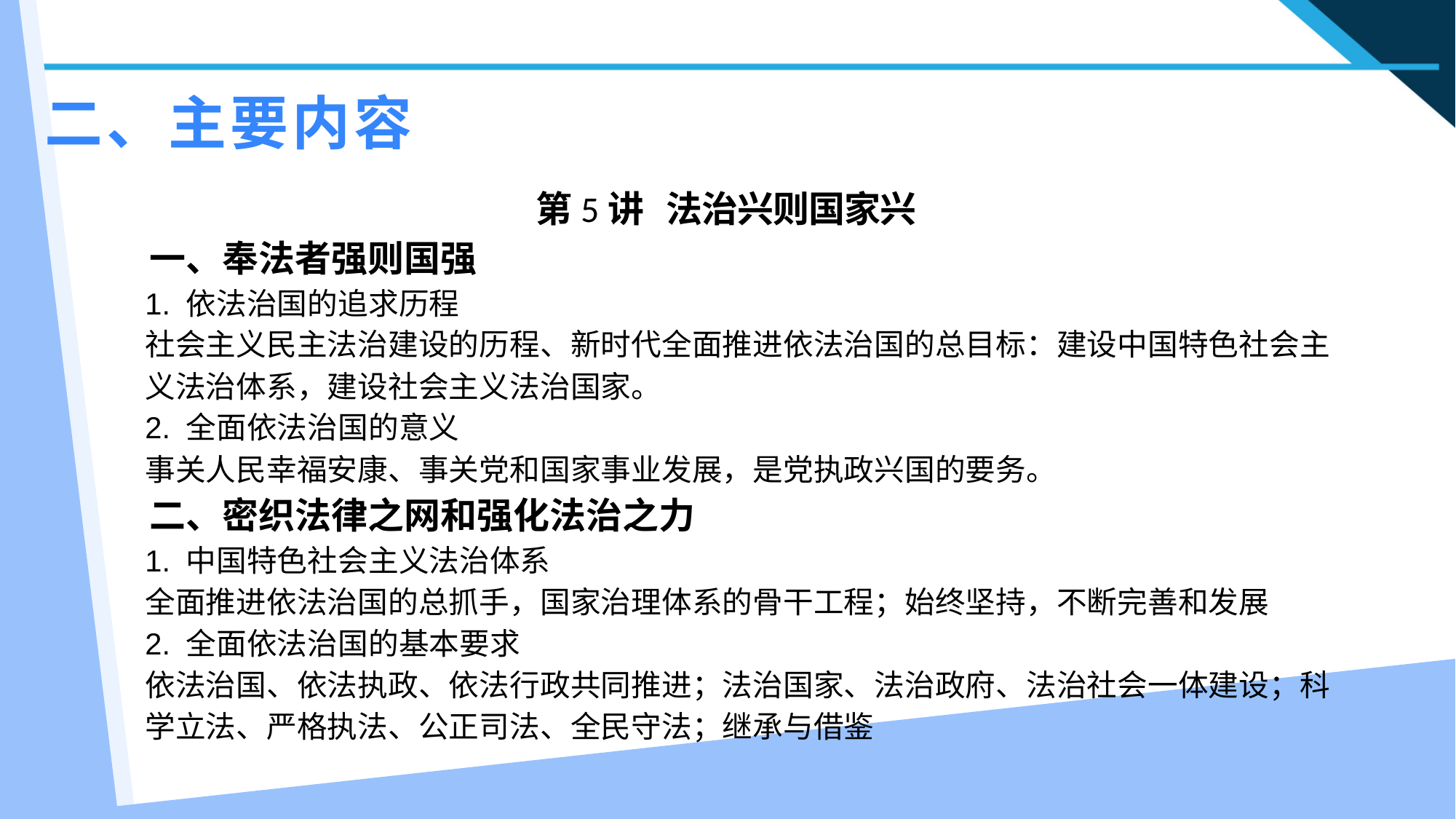

二、主要内容
第5讲   法治兴则国家兴
一、奉法者强则国强
1. 依法治国的追求历程
社会主义民主法治建设的历程、新时代全面推进依法治国的总目标：建设中国特色社会主义法治体系，建设社会主义法治国家。
2. 全面依法治国的意义
事关人民幸福安康、事关党和国家事业发展，是党执政兴国的要务。
二、密织法律之网和强化法治之力
1. 中国特色社会主义法治体系
全面推进依法治国的总抓手，国家治理体系的骨干工程；始终坚持，不断完善和发展
2. 全面依法治国的基本要求
依法治国、依法执政、依法行政共同推进；法治国家、法治政府、法治社会一体建设；科学立法、严格执法、公正司法、全民守法；继承与借鉴